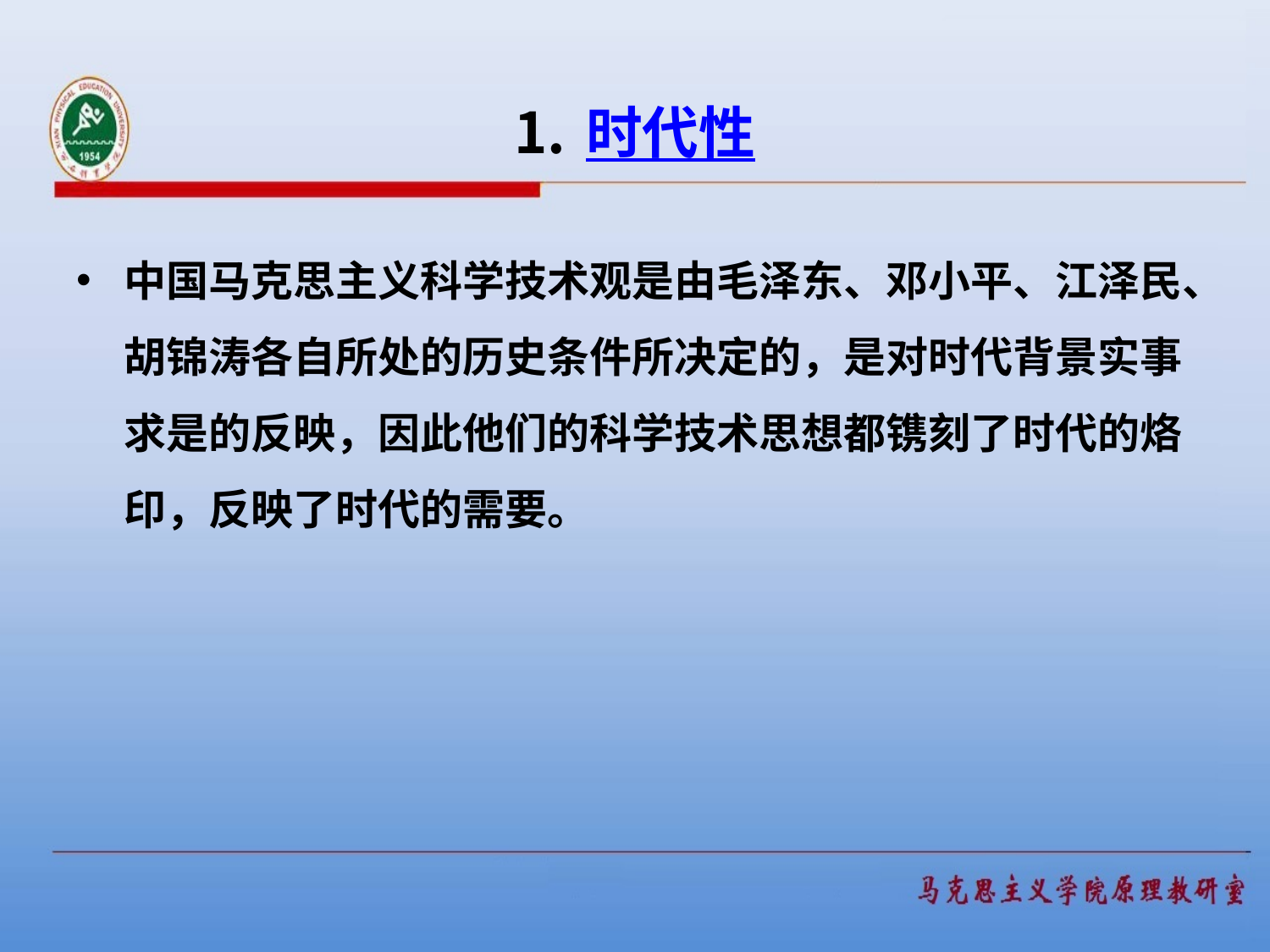

# 时代性
中国马克思主义科学技术观是由毛泽东、邓小平、江泽民、胡锦涛各自所处的历史条件所决定的，是对时代背景实事求是的反映，因此他们的科学技术思想都镌刻了时代的烙印，反映了时代的需要。